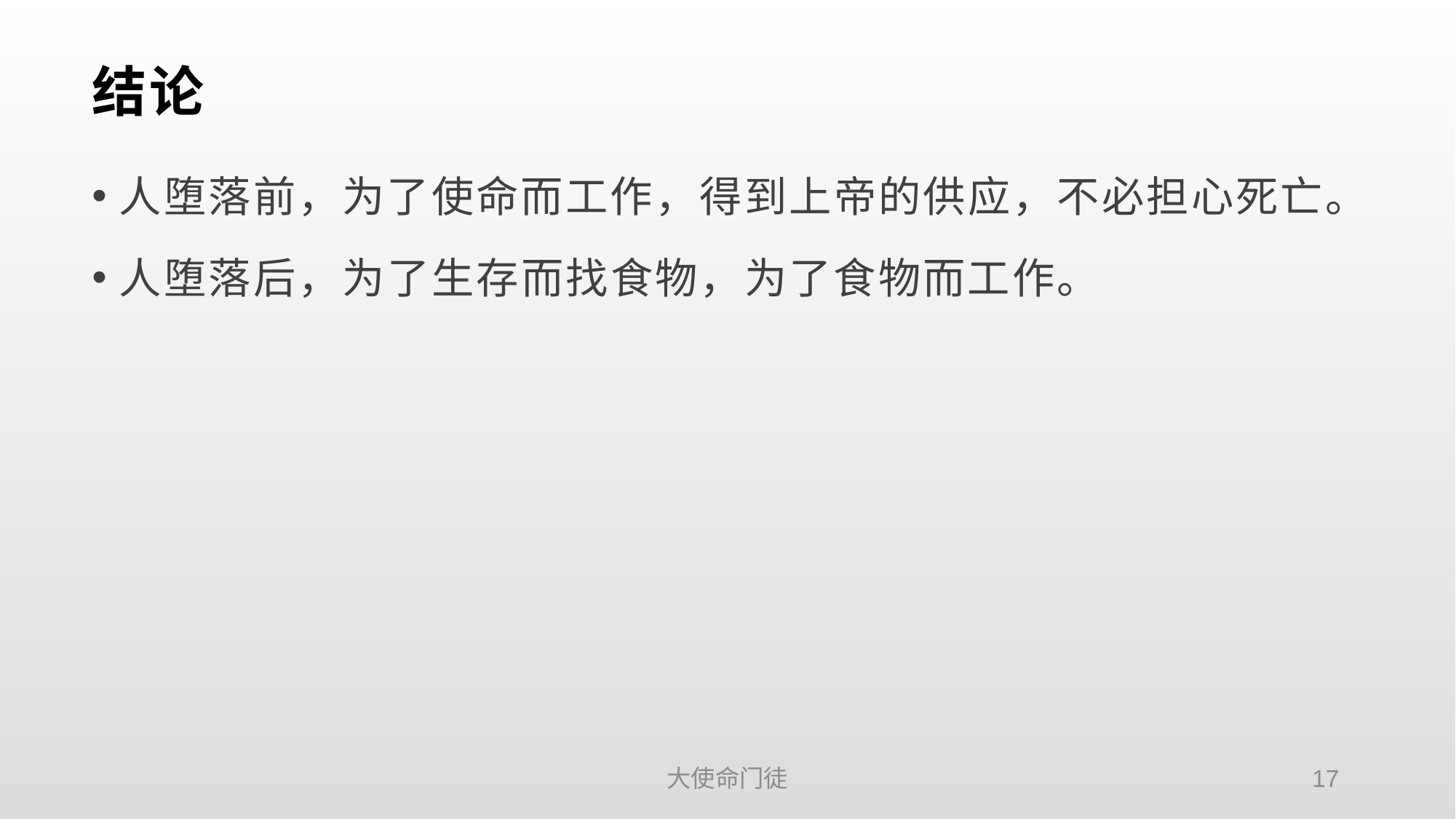

# 结论
人堕落前，为了使命而工作，得到上帝的供应，不必担心死亡。
人堕落后，为了生存而找食物，为了食物而工作。
大使命门徒
17